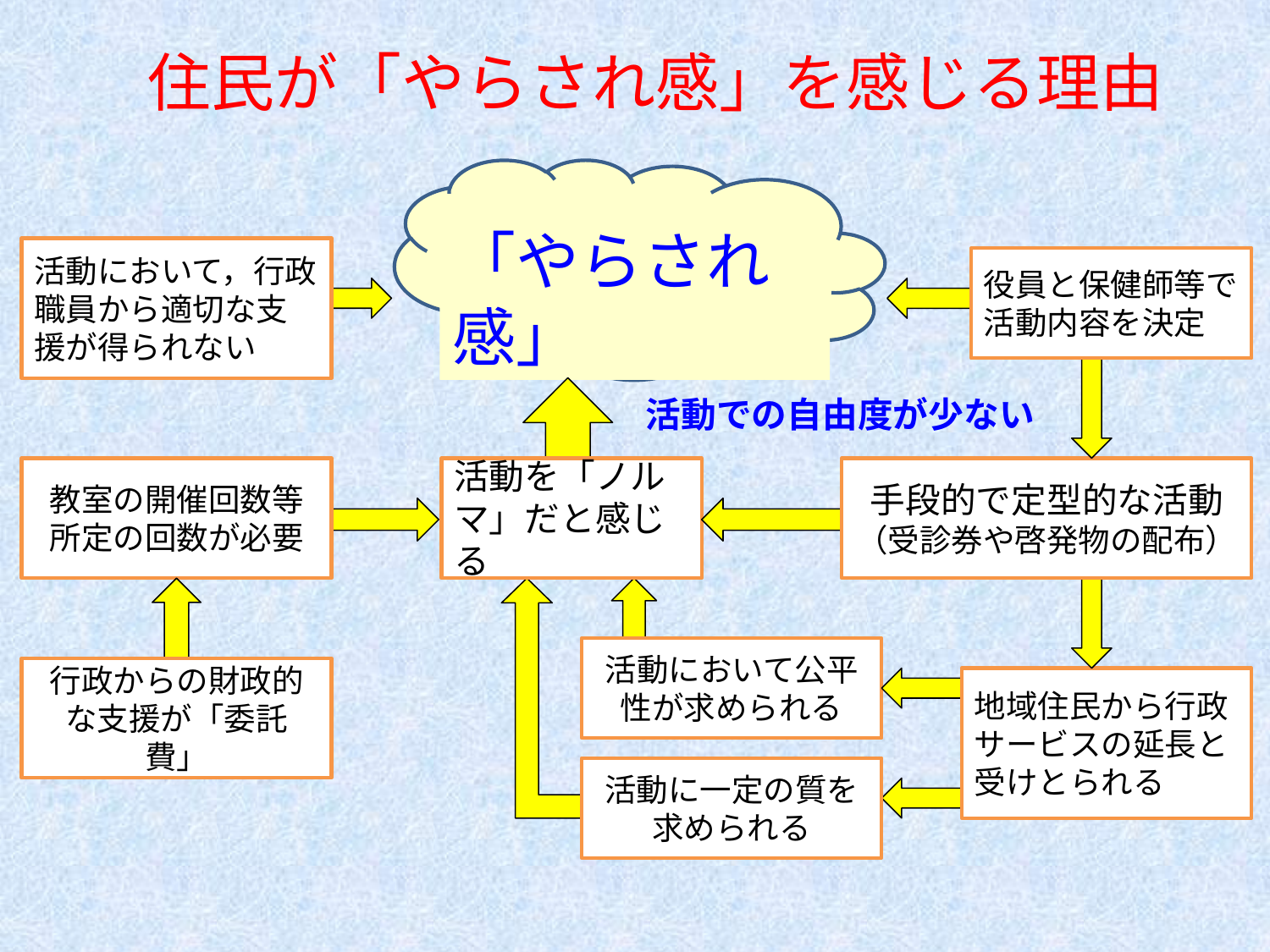

住民が「やらされ感」を感じる理由

「やらされ感」
活動において，行政職員から適切な支援が得られない

役員と保健師等で活動内容を決定

活動での自由度が少ない

手段的で定型的な活動
（受診券や啓発物の配布）

活動を「ノルマ」だと感じる
教室の開催回数等所定の回数が必要

行政からの財政的な支援が「委託費」

活動において公平性が求められる

地域住民から行政
サービスの延長と
受けとられる
活動に一定の質を求められる